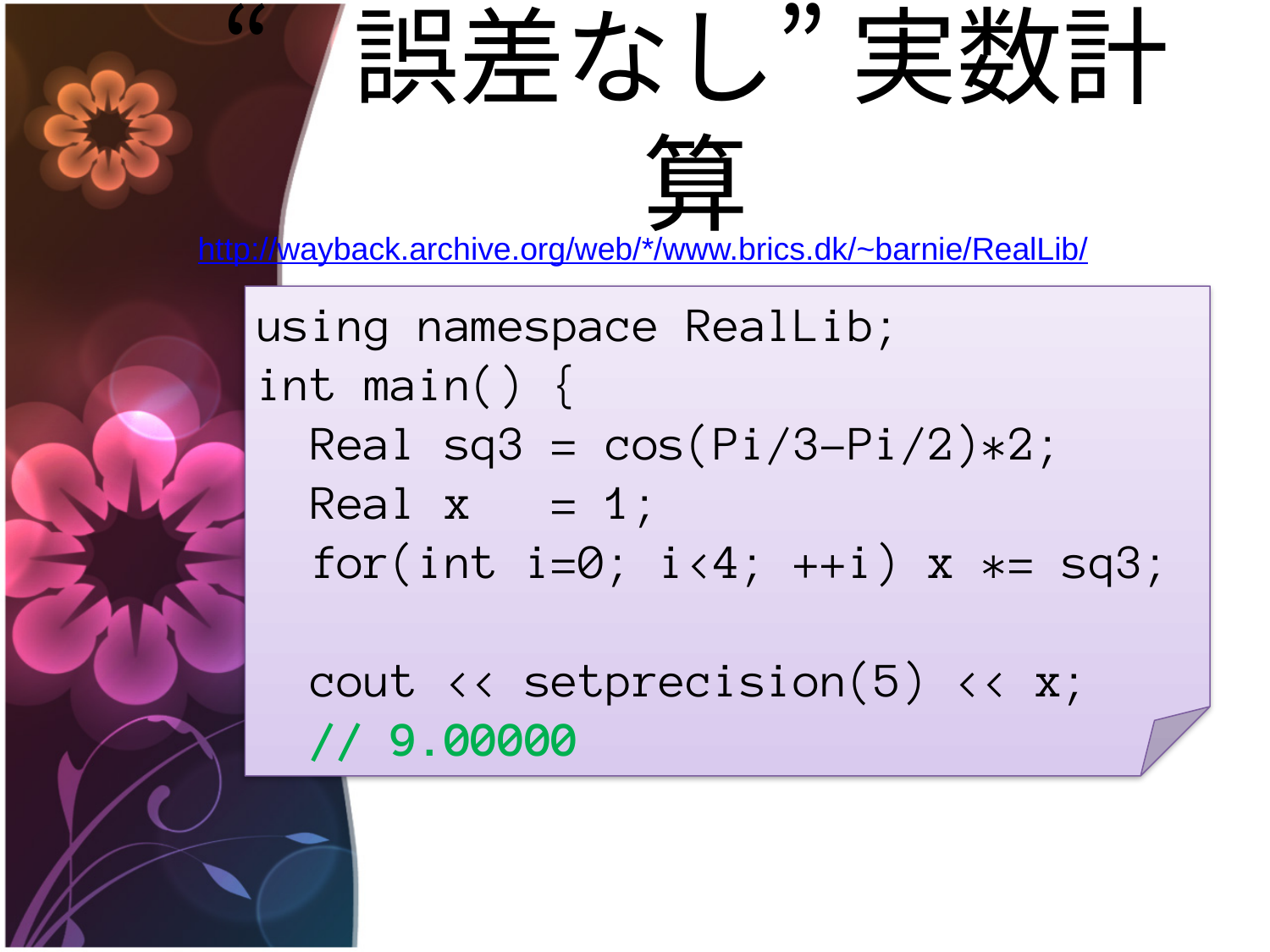

# “誤差なし” 実数計算
http://wayback.archive.org/web/*/www.brics.dk/~barnie/RealLib/
using namespace RealLib;
int main() {
  Real sq3 = cos(Pi/3-Pi/2)*2;
  Real x   = 1;
  for(int i=0; i<4; ++i) x *= sq3;

  cout << setprecision(5) << x;
  // 9.00000